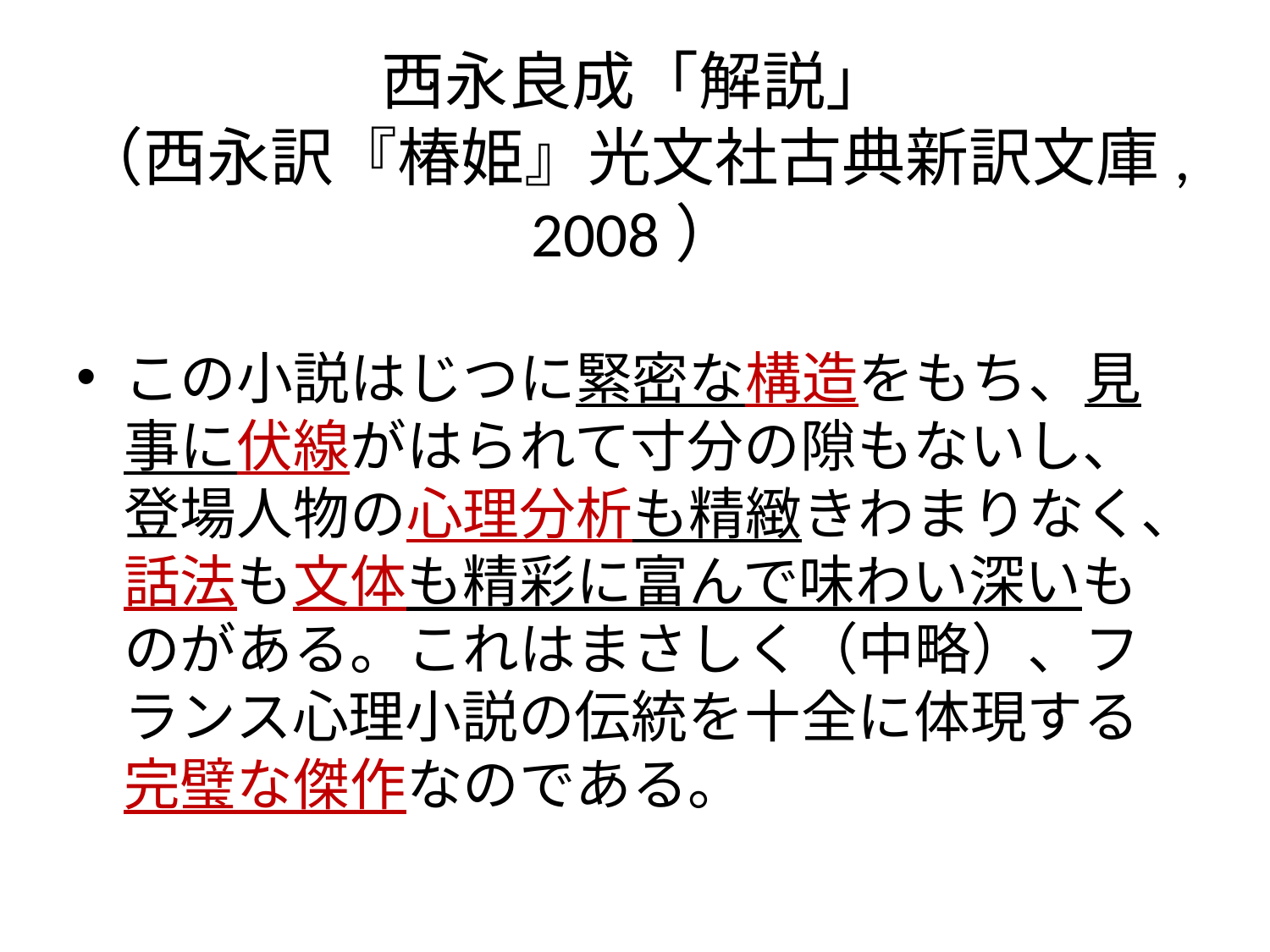

# 西永良成「解説」 （西永訳『椿姫』光文社古典新訳文庫, 2008）
この小説はじつに緊密な構造をもち、見事に伏線がはられて寸分の隙もないし、登場人物の心理分析も精緻きわまりなく、話法も文体も精彩に富んで味わい深いものがある。これはまさしく（中略）、フランス心理小説の伝統を十全に体現する完璧な傑作なのである。